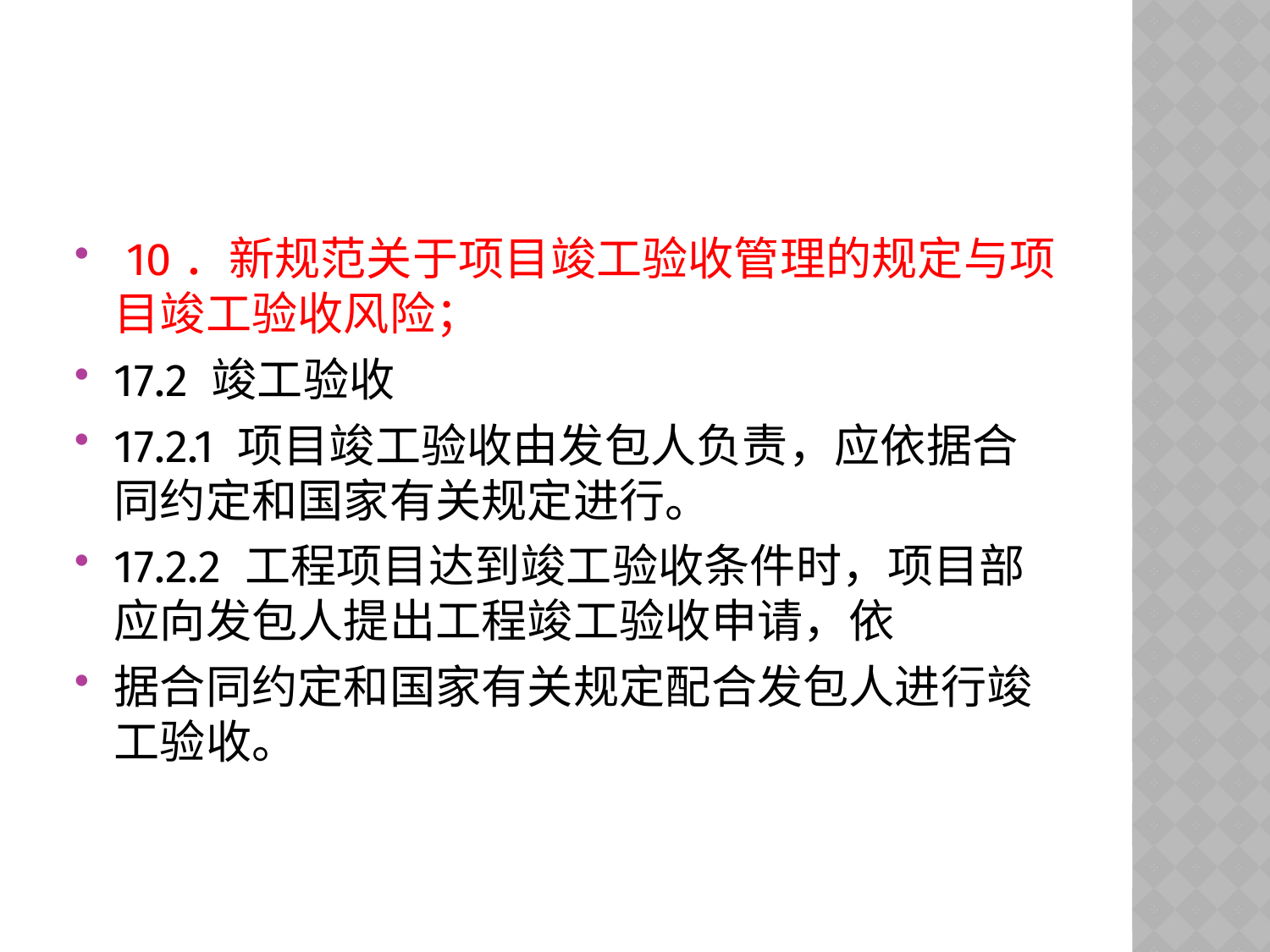

#
 10．新规范关于项目竣工验收管理的规定与项目竣工验收风险；
17.2 竣工验收
17.2.1 项目竣工验收由发包人负责，应依据合同约定和国家有关规定进行。
17.2.2 工程项目达到竣工验收条件时，项目部应向发包人提出工程竣工验收申请，依
据合同约定和国家有关规定配合发包人进行竣工验收。